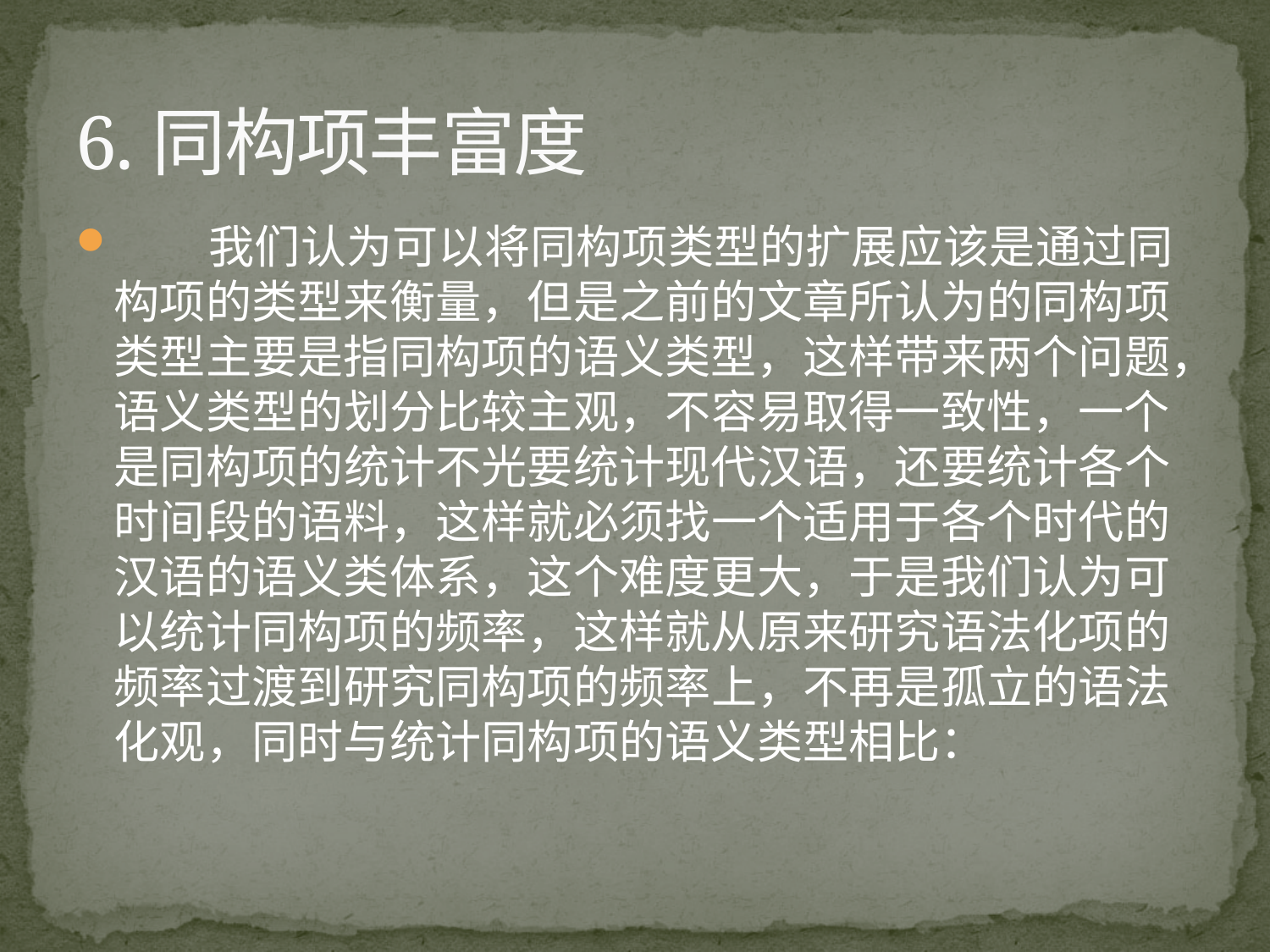

# 6.同构项丰富度
        我们认为可以将同构项类型的扩展应该是通过同构项的类型来衡量，但是之前的文章所认为的同构项类型主要是指同构项的语义类型，这样带来两个问题，语义类型的划分比较主观，不容易取得一致性，一个是同构项的统计不光要统计现代汉语，还要统计各个时间段的语料，这样就必须找一个适用于各个时代的汉语的语义类体系，这个难度更大，于是我们认为可以统计同构项的频率，这样就从原来研究语法化项的频率过渡到研究同构项的频率上，不再是孤立的语法化观，同时与统计同构项的语义类型相比：